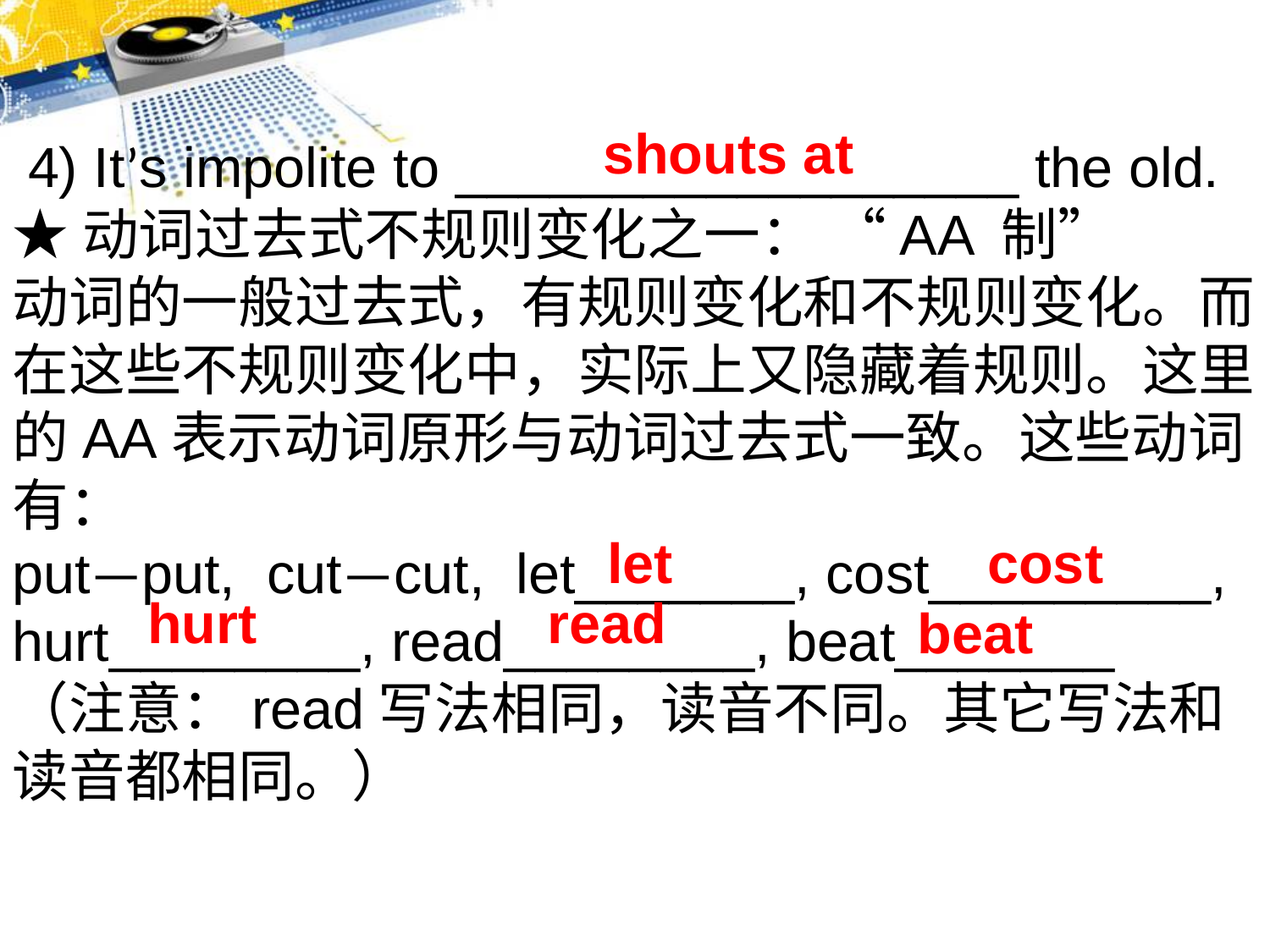

shouts at
 4) It’s impolite to __________________ the old.
★动词过去式不规则变化之一： “AA 制”
动词的一般过去式，有规则变化和不规则变化。而在这些不规则变化中，实际上又隐藏着规则。这里的AA表示动词原形与动词过去式一致。这些动词有：
put—put,  cut—cut,  let_______, cost_________, hurt________, read________, beat_______
（注意：read写法相同，读音不同。其它写法和读音都相同。）
let
cost
hurt
read
beat